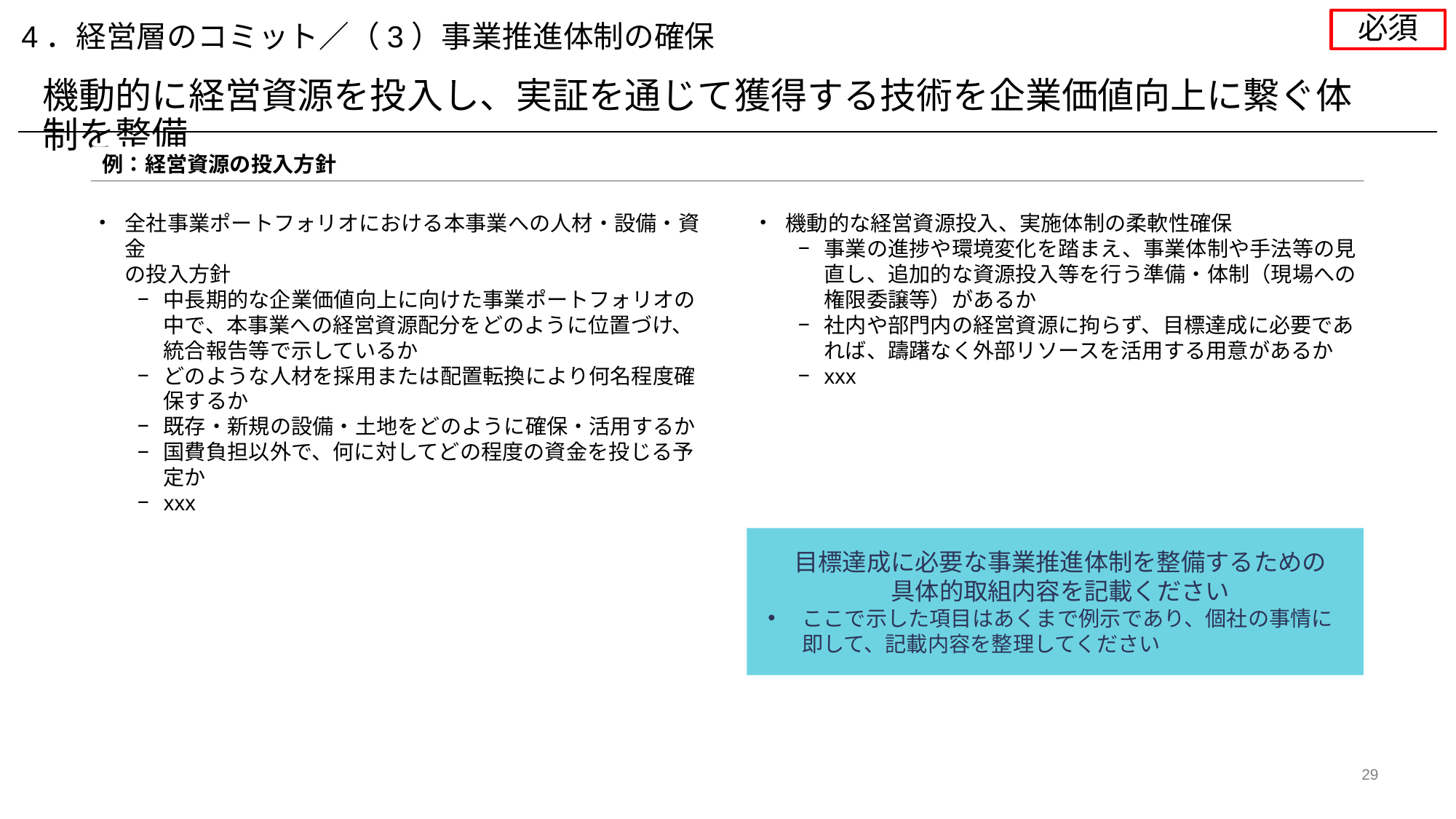

必須
4．経営層のコミット／（3）事業推進体制の確保
機動的に経営資源を投入し、実証を通じて獲得する技術を企業価値向上に繋ぐ体制を整備
例：経営資源の投入方針

全社事業ポートフォリオにおける本事業への人材・設備・資金
の投入方針
中長期的な企業価値向上に向けた事業ポートフォリオの中で、本事業への経営資源配分をどのように位置づけ、統合報告等で示しているか
どのような人材を採用または配置転換により何名程度確保するか
既存・新規の設備・土地をどのように確保・活用するか
国費負担以外で、何に対してどの程度の資金を投じる予定か
xxx

機動的な経営資源投入、実施体制の柔軟性確保
事業の進捗や環境変化を踏まえ、事業体制や手法等の見直し、追加的な資源投入等を行う準備・体制（現場への権限委譲等）があるか
社内や部門内の経営資源に拘らず、目標達成に必要であれば、躊躇なく外部リソースを活用する用意があるか
xxx
目標達成に必要な事業推進体制を整備するための
具体的取組内容を記載ください
ここで示した項目はあくまで例示であり、個社の事情に即して、記載内容を整理してください